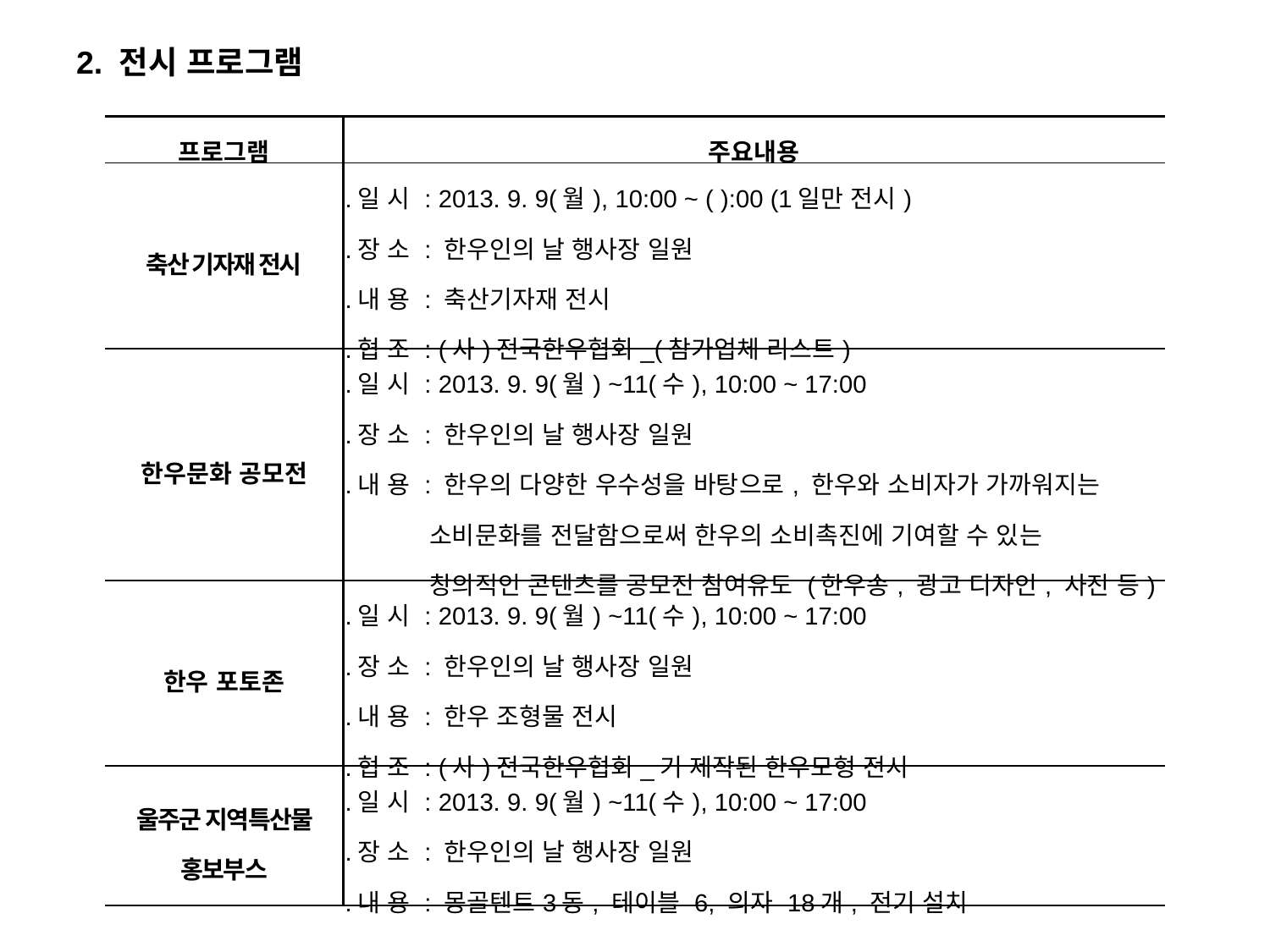

2. 전시 프로그램
| 프로그램 | 주요내용 |
| --- | --- |
| 축산 기자재 전시 | .일 시 : 2013. 9. 9(월), 10:00 ~ ( ):00 (1일만 전시) .장 소 : 한우인의 날 행사장 일원 .내 용 : 축산기자재 전시 .협 조 : (사)전국한우협회\_(참가업체 리스트) |
| 한우문화 공모전 | .일 시 : 2013. 9. 9(월) ~11(수), 10:00 ~ 17:00 .장 소 : 한우인의 날 행사장 일원 .내 용 : 한우의 다양한 우수성을 바탕으로, 한우와 소비자가 가까워지는 소비문화를 전달함으로써 한우의 소비촉진에 기여할 수 있는 창의적인 콘텐츠를 공모전 참여유도 (한우송, 광고 디자인, 사진 등) |
| 한우 포토존 | .일 시 : 2013. 9. 9(월) ~11(수), 10:00 ~ 17:00 .장 소 : 한우인의 날 행사장 일원 .내 용 : 한우 조형물 전시 .협 조 : (사)전국한우협회\_기 제작된 한우모형 전시 |
| 울주군 지역특산물 홍보부스 | .일 시 : 2013. 9. 9(월) ~11(수), 10:00 ~ 17:00 .장 소 : 한우인의 날 행사장 일원 .내 용 : 몽골텐트3동, 테이블 6, 의자 18개, 전기 설치 |